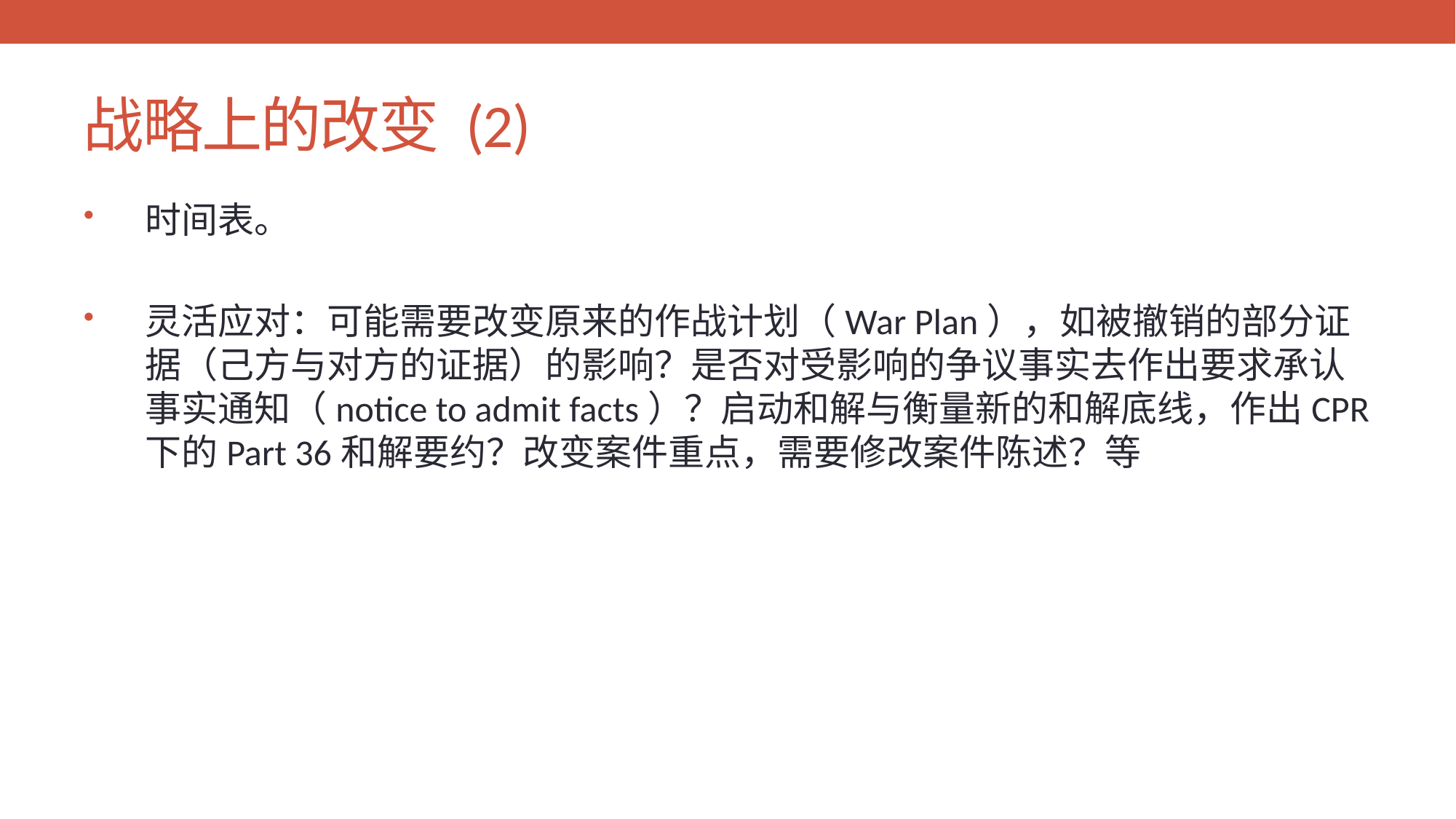

# 战略上的改变 (2)
时间表。

灵活应对：可能需要改变原来的作战计划（War Plan），如被撤销的部分证据（己方与对方的证据）的影响？是否对受影响的争议事实去作出要求承认事实通知（notice to admit facts）？启动和解与衡量新的和解底线，作出CPR下的Part 36和解要约？改变案件重点，需要修改案件陈述？等